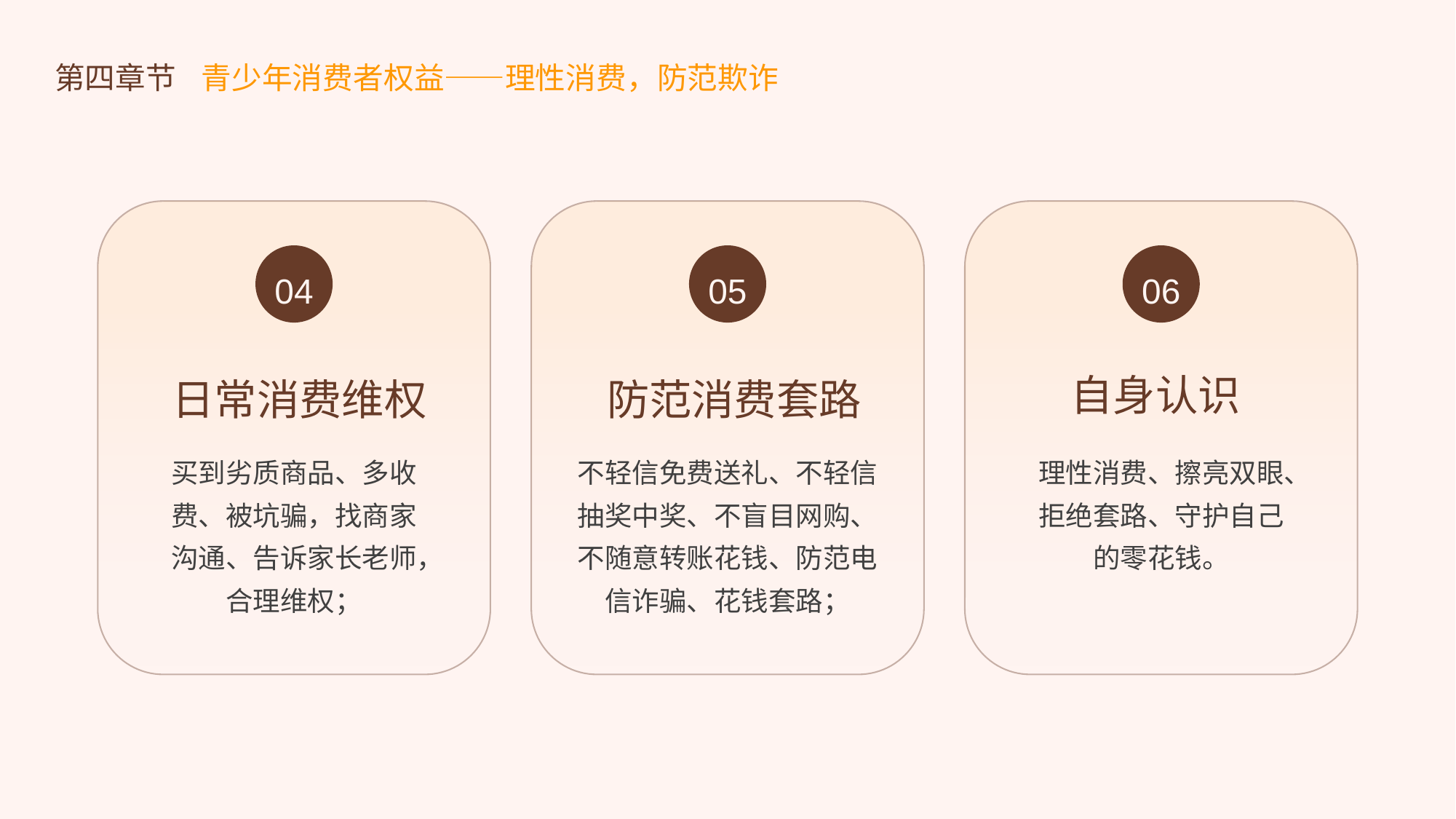

第四章节
青少年消费者权益——理性消费，防范欺诈

04
05
06

自身认识
日常消费维权
防范消费套路
买到劣质商品、多收费、被坑骗，找商家沟通、告诉家长老师，合理维权；

不轻信免费送礼、不轻信抽奖中奖、不盲目网购、不随意转账花钱、防范电信诈骗、花钱套路；
理性消费、擦亮双眼、拒绝套路、守护自己的零花钱。